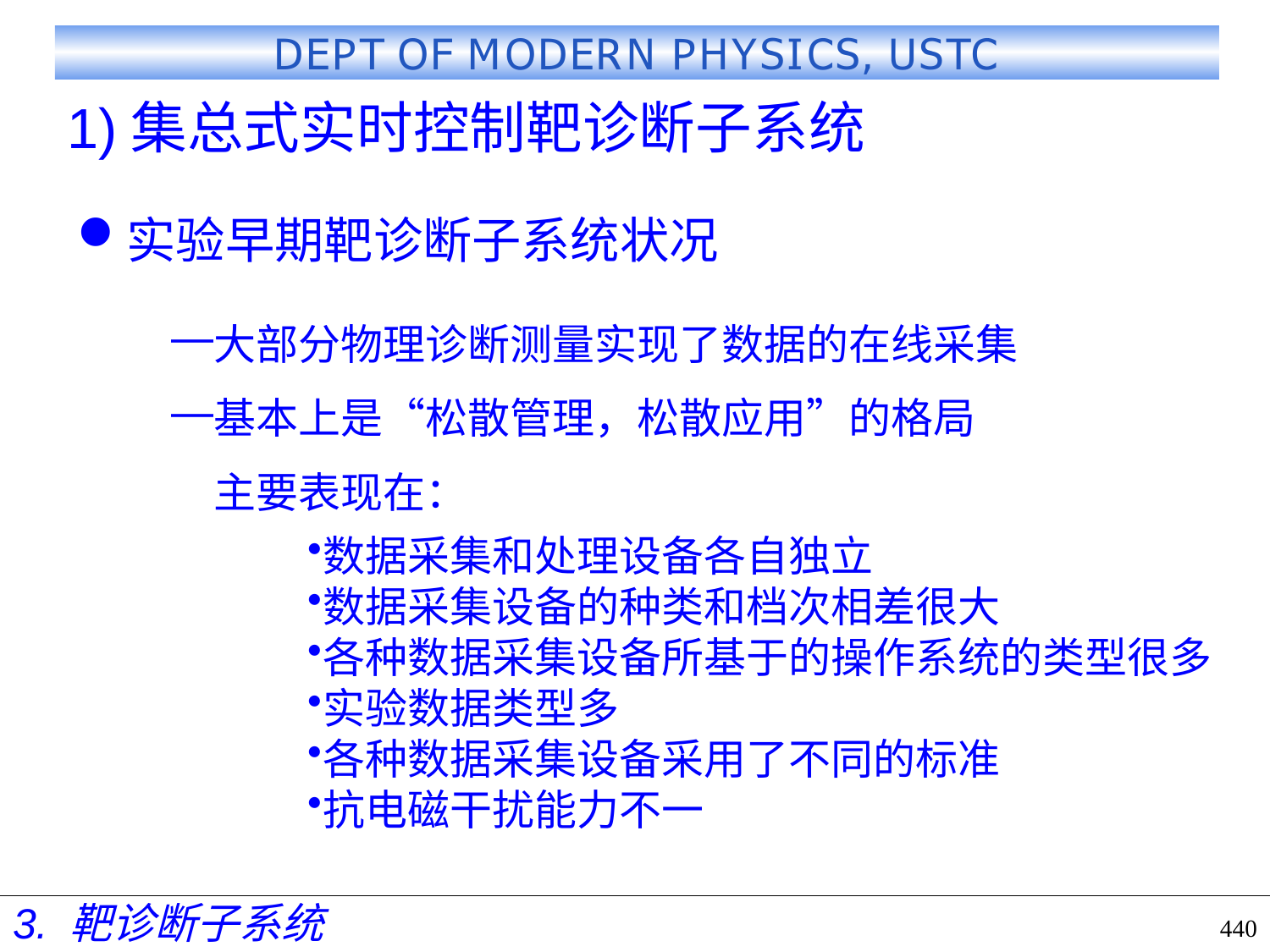

集总式实时控制靶诊断子系统
# 实验早期靶诊断子系统状况
大部分物理诊断测量实现了数据的在线采集
基本上是“松散管理，松散应用”的格局
主要表现在：
数据采集和处理设备各自独立
数据采集设备的种类和档次相差很大
各种数据采集设备所基于的操作系统的类型很多
实验数据类型多
各种数据采集设备采用了不同的标准
抗电磁干扰能力不一
3. 靶诊断子系统
440